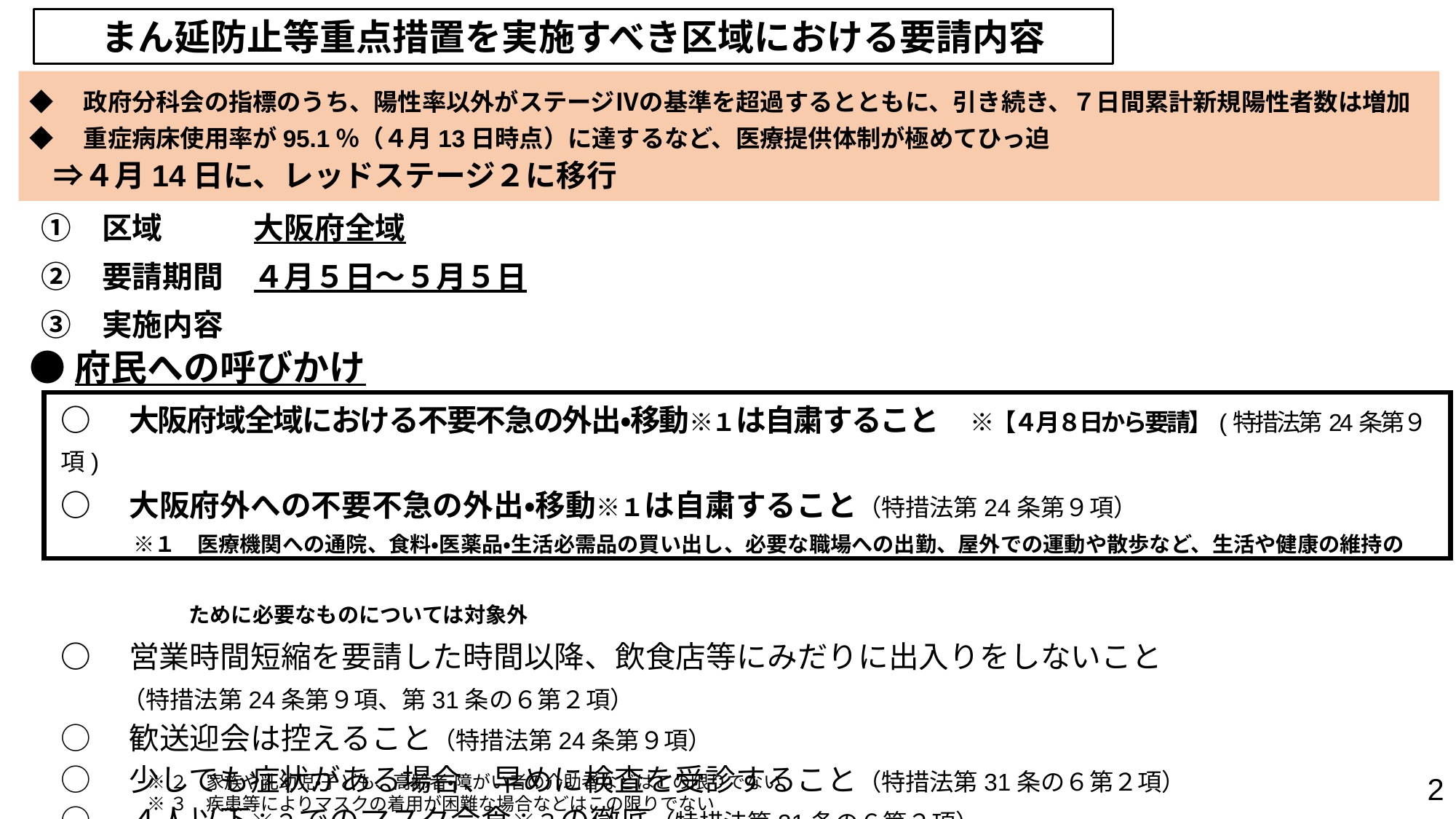

まん延防止等重点措置を実施すべき区域における要請内容
◆　政府分科会の指標のうち、陽性率以外がステージⅣの基準を超過するとともに、引き続き、７日間累計新規陽性者数は増加
◆　重症病床使用率が95.1％（４月13日時点）に達するなど、医療提供体制が極めてひっ迫
　⇒４月14日に、レッドステージ２に移行
　①　区域　　　大阪府全域
　②　要請期間　４月５日～５月５日
　③　実施内容
●府民への呼びかけ

○　大阪府域全域における不要不急の外出・移動※１は自粛すること　※【４月８日から要請】(特措法第24条第９項)
○　大阪府外への不要不急の外出・移動※１は自粛すること（特措法第24条第９項）
　　　※１　医療機関への通院、食料・医薬品・生活必需品の買い出し、必要な職場への出勤、屋外での運動や散歩など、生活や健康の維持の
　　　　　　ために必要なものについては対象外
○　営業時間短縮を要請した時間以降、飲食店等にみだりに出入りをしないこと
　　（特措法第24条第９項、第31条の６第２項）
○　歓送迎会は控えること（特措法第24条第９項）
○　少しでも症状がある場合、早めに検査を受診すること（特措法第31条の６第２項）
○　４人以下※２でのマスク会食※３の徹底（特措法第31条の６第２項）

※２　家族や乳幼児・子ども、高齢者・障がい者の介助者などはこの限りでない
※３　疾患等によりマスクの着用が困難な場合などはこの限りでない
2